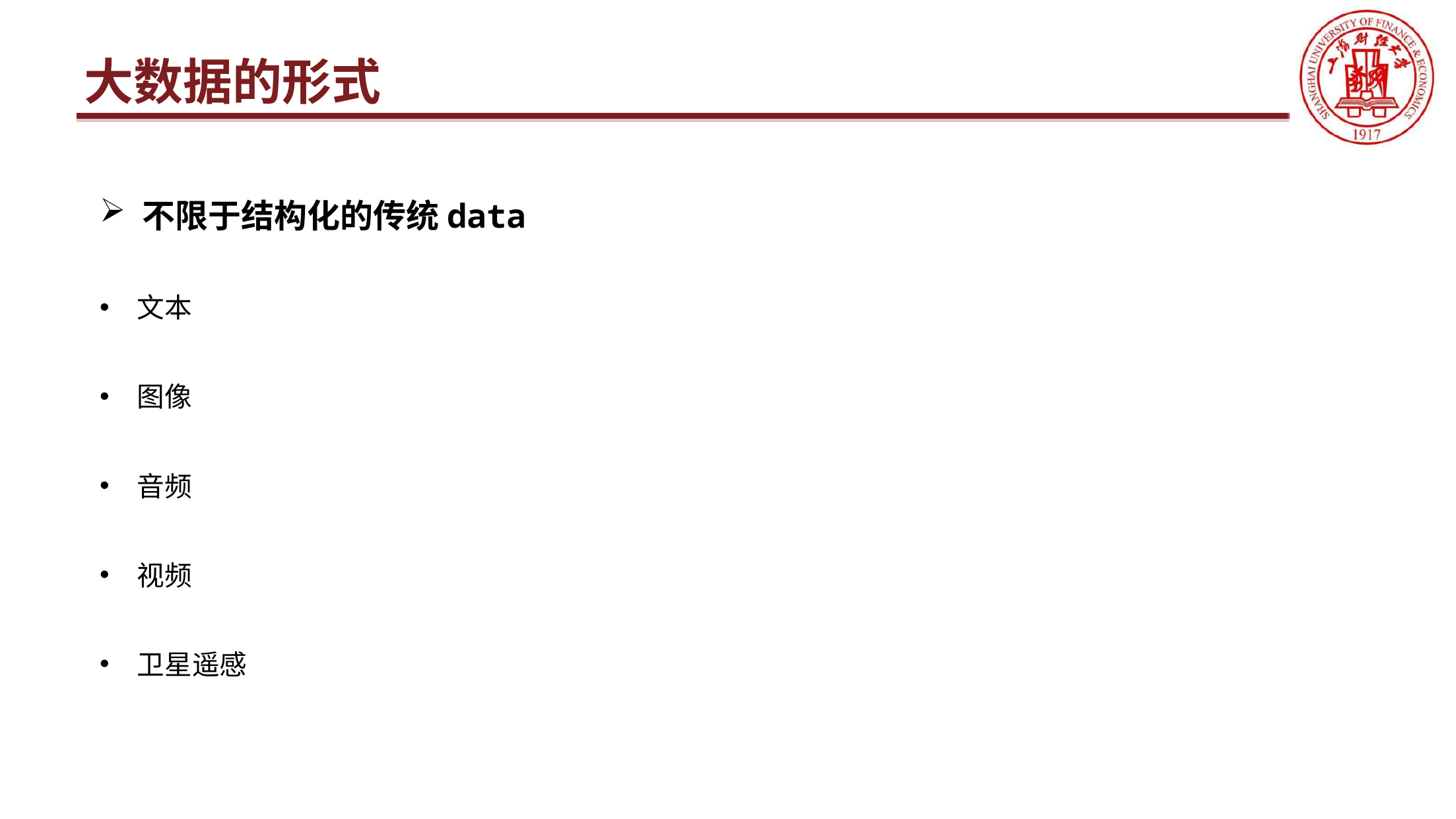

# 大数据的形式
不限于结构化的传统data

文本

图像

音频

视频

卫星遥感